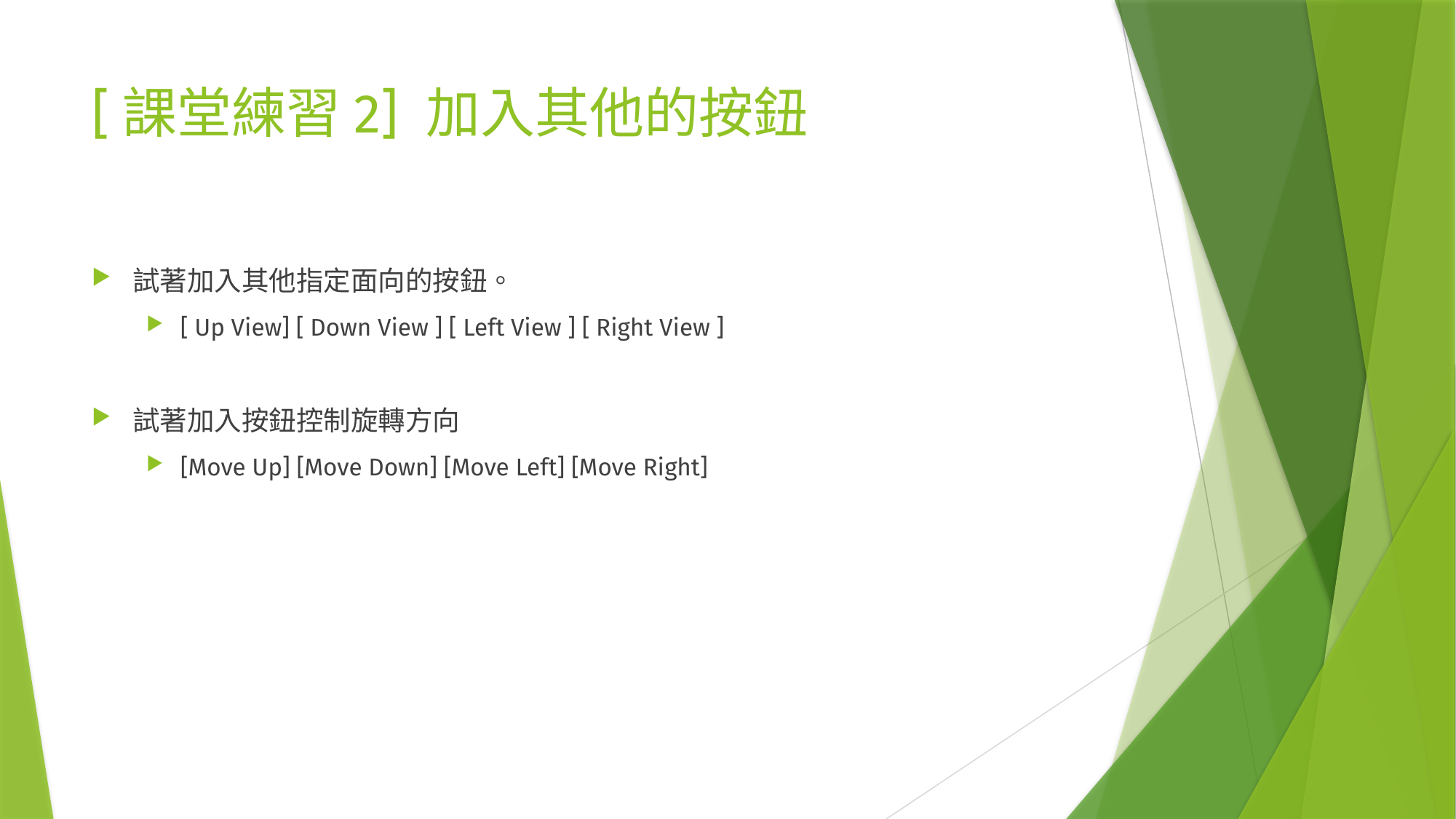

# [課堂練習2] 加入其他的按鈕
試著加入其他指定面向的按鈕。
[ Up View] [ Down View ] [ Left View ] [ Right View ]

試著加入按鈕控制旋轉方向
[Move Up] [Move Down] [Move Left] [Move Right]